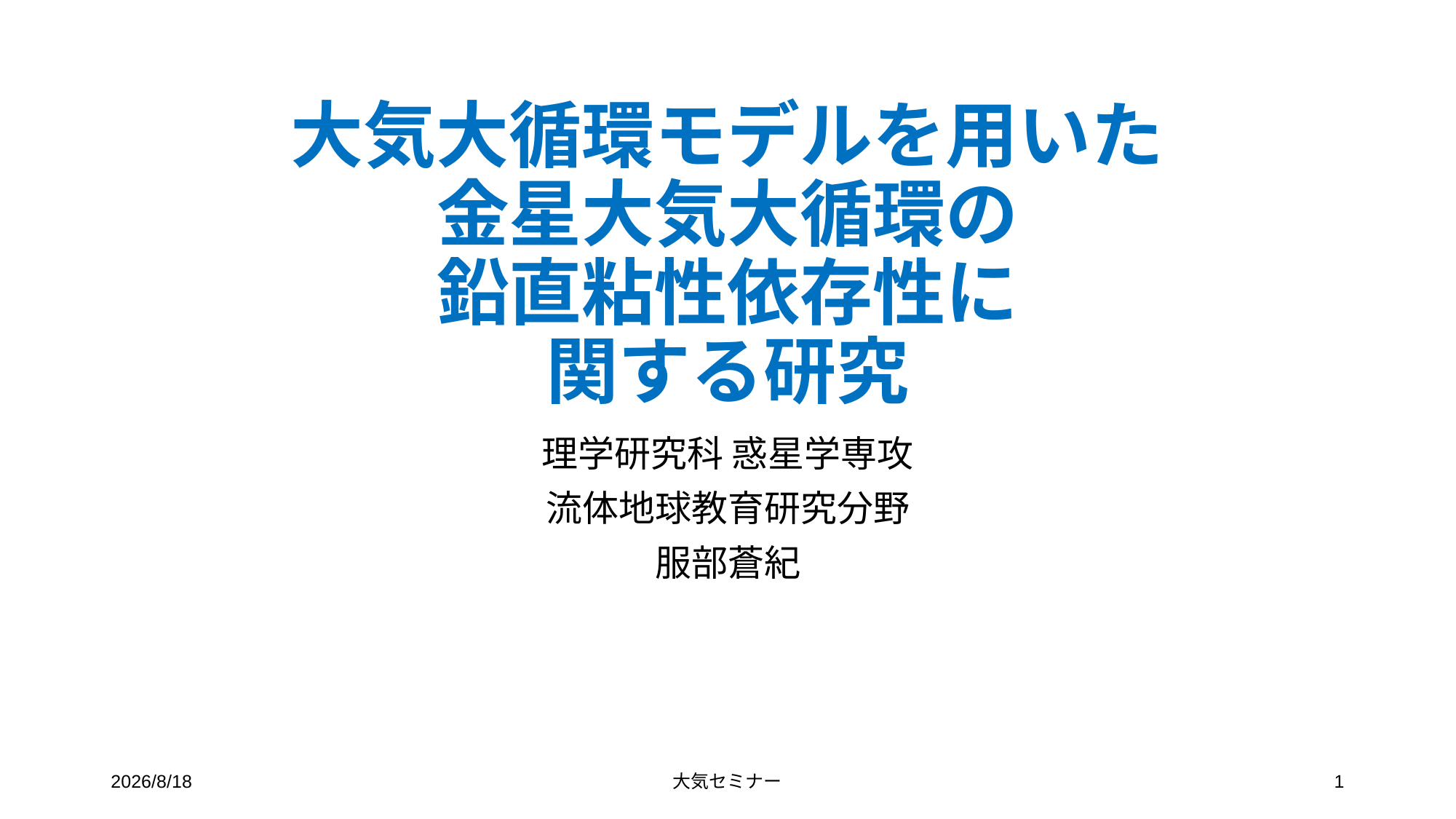

# 大気大循環モデルを用いた 金星大気大循環の 鉛直粘性依存性に 関する研究
理学研究科 惑星学専攻
流体地球教育研究分野
服部蒼紀
2026/8/18
大気セミナー
1